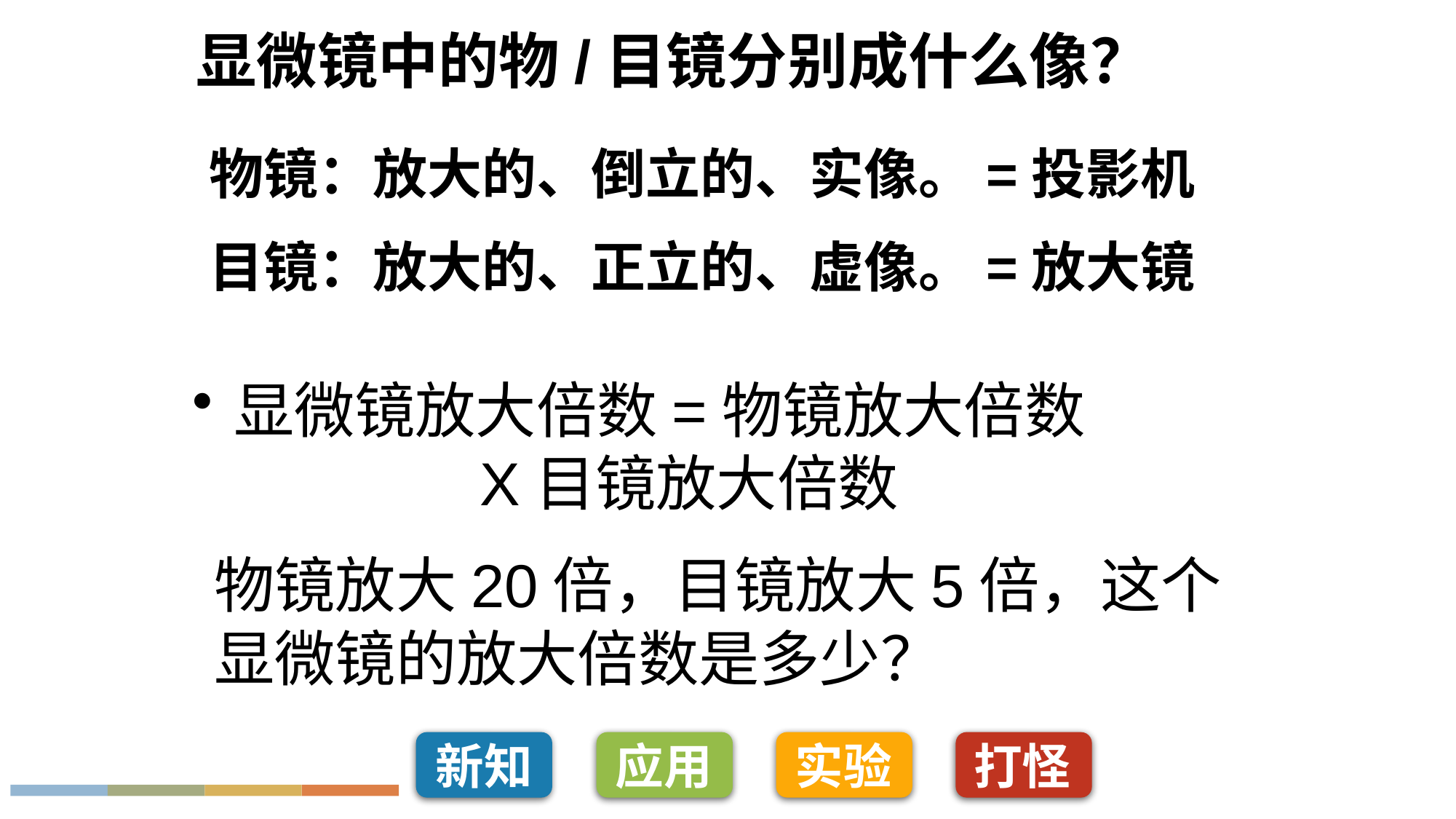

显微镜中的物/目镜分别成什么像？
物镜：放大的、倒立的、实像。=投影机
目镜：放大的、正立的、虚像。=放大镜
显微镜放大倍数=物镜放大倍数                      X目镜放大倍数
物镜放大20倍，目镜放大5倍，这个显微镜的放大倍数是多少？